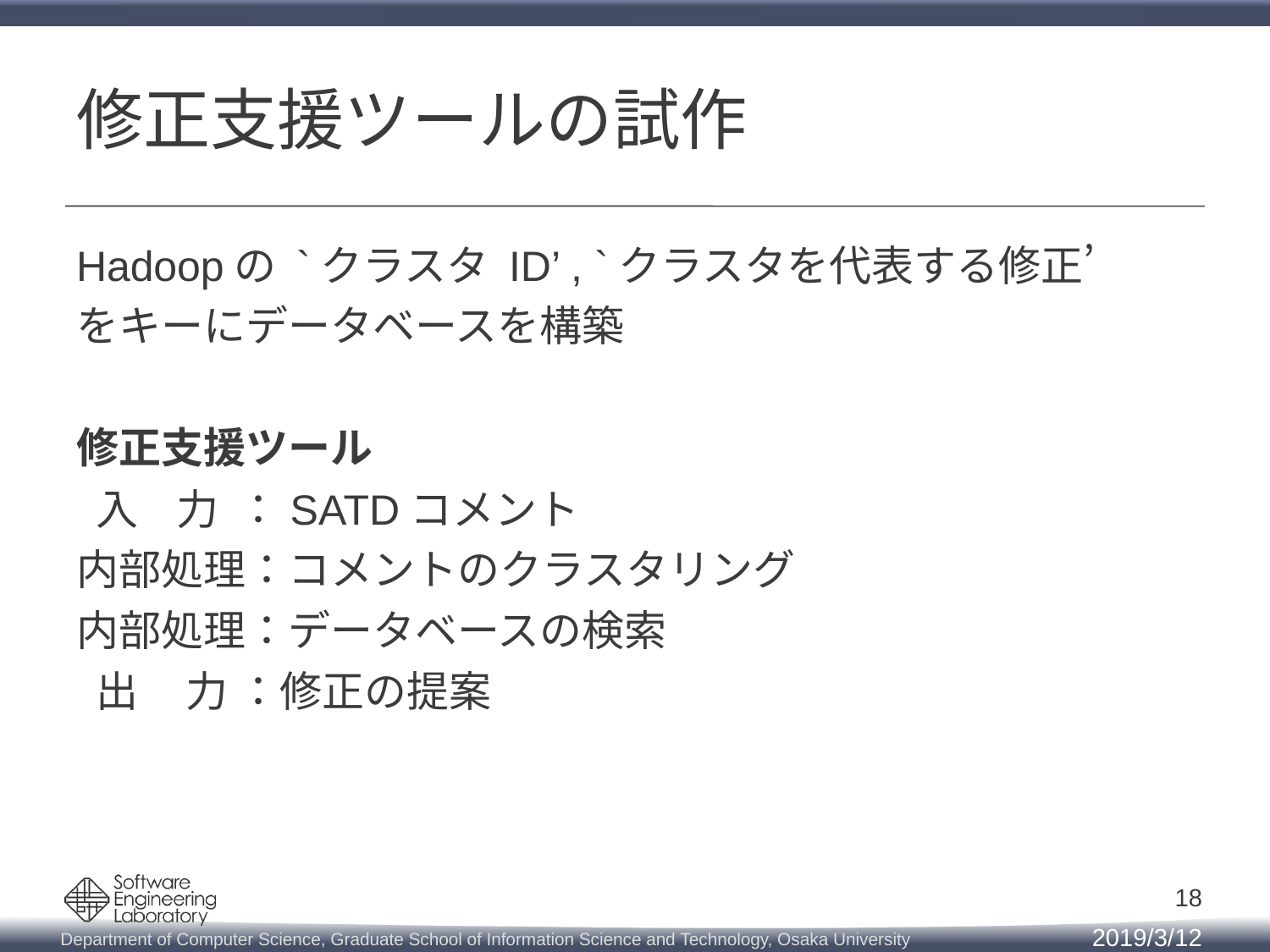

# 修正支援ツールの試作
Hadoopの `クラスタ ID’ , `クラスタを代表する修正’
をキーにデータベースを構築

修正支援ツール
 入    力  ：SATDコメント
内部処理：コメントのクラスタリング
内部処理：データベースの検索
 出     力 ：修正の提案
18
2019/3/12